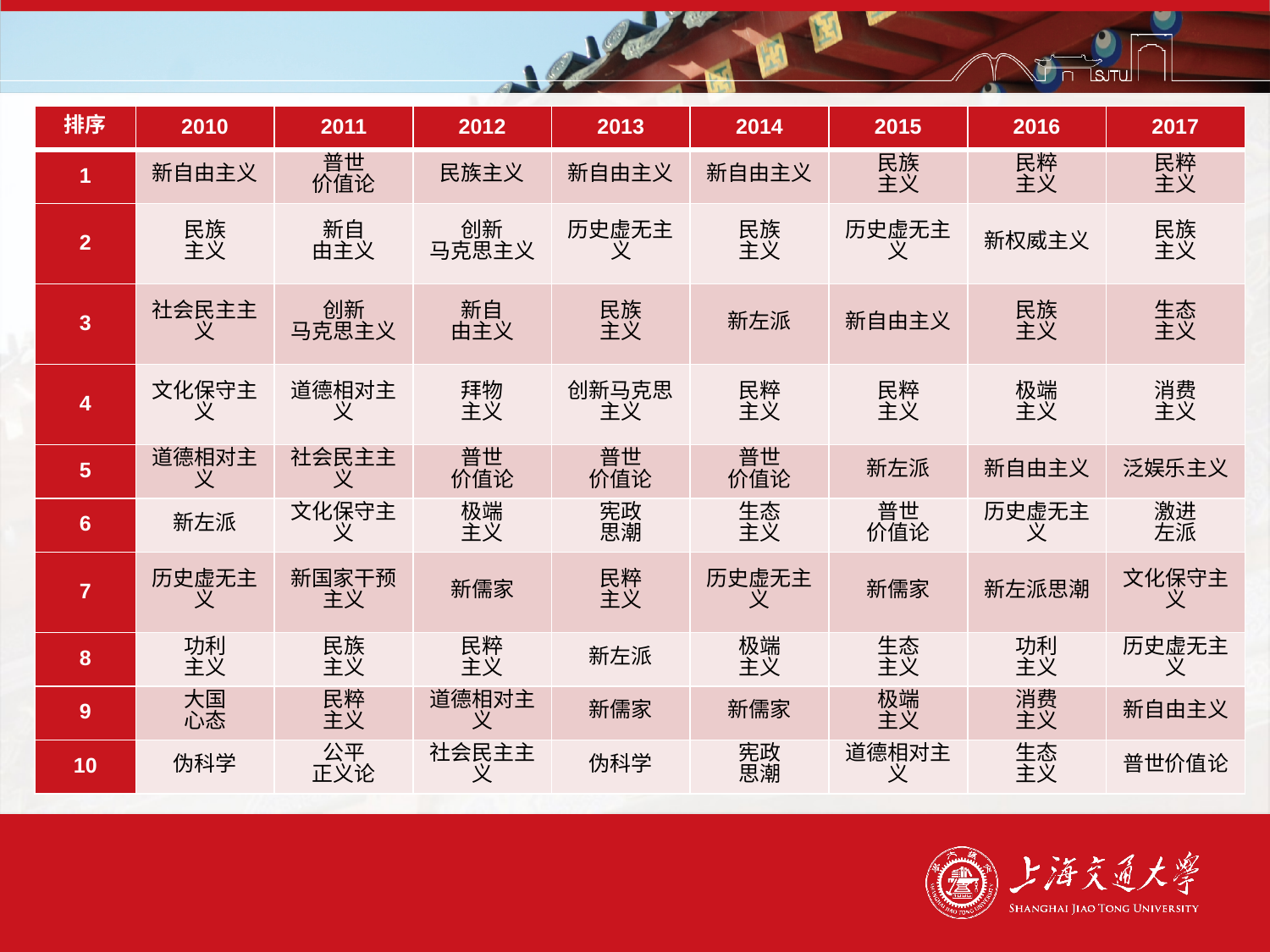

#
| 排序 | 2010 | 2011 | 2012 | 2013 | 2014 | 2015 | 2016 | 2017 |
| --- | --- | --- | --- | --- | --- | --- | --- | --- |
| 1 | 新自由主义 | 普世 价值论 | 民族主义 | 新自由主义 | 新自由主义 | 民族 主义 | 民粹 主义 | 民粹 主义 |
| 2 | 民族 主义 | 新自 由主义 | 创新 马克思主义 | 历史虚无主义 | 民族 主义 | 历史虚无主义 | 新权威主义 | 民族 主义 |
| 3 | 社会民主主义 | 创新 马克思主义 | 新自 由主义 | 民族 主义 | 新左派 | 新自由主义 | 民族 主义 | 生态 主义 |
| 4 | 文化保守主义 | 道德相对主义 | 拜物 主义 | 创新马克思主义 | 民粹 主义 | 民粹 主义 | 极端 主义 | 消费 主义 |
| 5 | 道德相对主义 | 社会民主主义 | 普世 价值论 | 普世 价值论 | 普世 价值论 | 新左派 | 新自由主义 | 泛娱乐主义 |
| 6 | 新左派 | 文化保守主义 | 极端 主义 | 宪政 思潮 | 生态 主义 | 普世 价值论 | 历史虚无主义 | 激进 左派 |
| 7 | 历史虚无主义 | 新国家干预 主义 | 新儒家 | 民粹 主义 | 历史虚无主义 | 新儒家 | 新左派思潮 | 文化保守主义 |
| 8 | 功利 主义 | 民族 主义 | 民粹 主义 | 新左派 | 极端 主义 | 生态 主义 | 功利 主义 | 历史虚无主义 |
| 9 | 大国 心态 | 民粹 主义 | 道德相对主义 | 新儒家 | 新儒家 | 极端 主义 | 消费 主义 | 新自由主义 |
| 10 | 伪科学 | 公平 正义论 | 社会民主主义 | 伪科学 | 宪政 思潮 | 道德相对主义 | 生态 主义 | 普世价值论 |